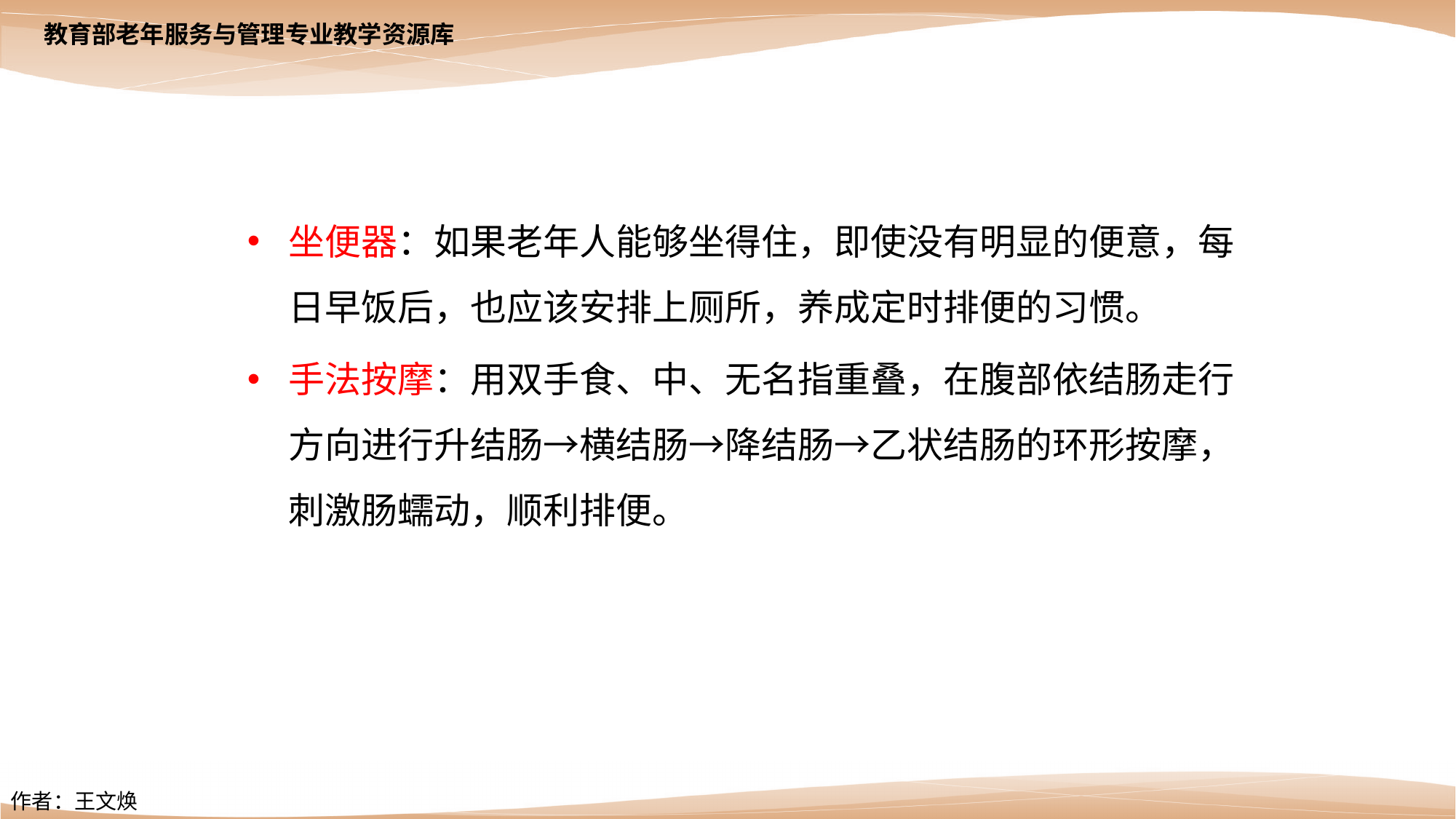

#
坐便器：如果老年人能够坐得住，即使没有明显的便意，每日早饭后，也应该安排上厕所，养成定时排便的习惯。
手法按摩：用双手食、中、无名指重叠，在腹部依结肠走行方向进行升结肠→横结肠→降结肠→乙状结肠的环形按摩，刺激肠蠕动，顺利排便。